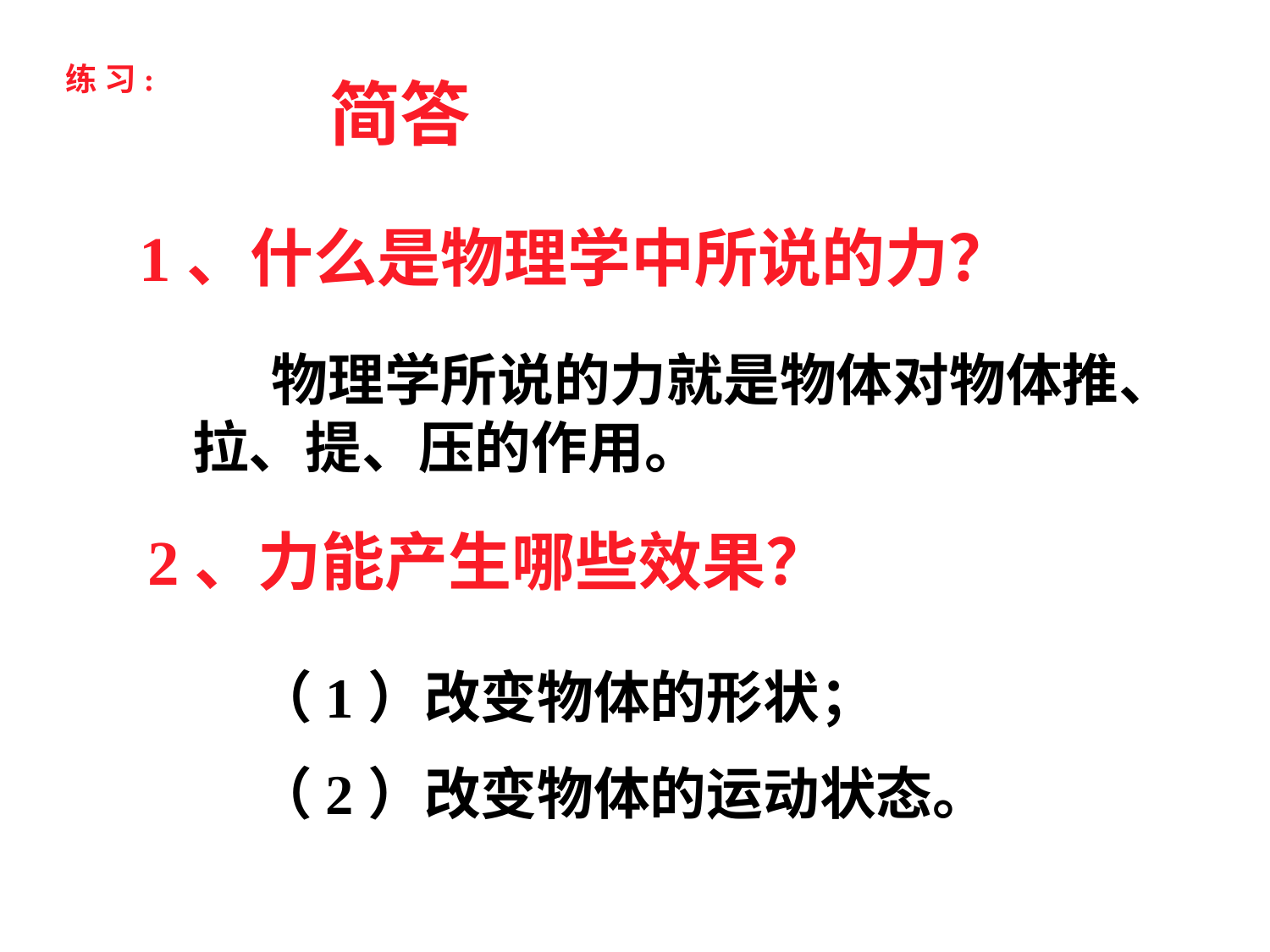

练 习:
简答
1、什么是物理学中所说的力？
      物理学所说的力就是物体对物体推、拉、提、压的作用。
2、力能产生哪些效果？
（1）改变物体的形状；
（2）改变物体的运动状态。